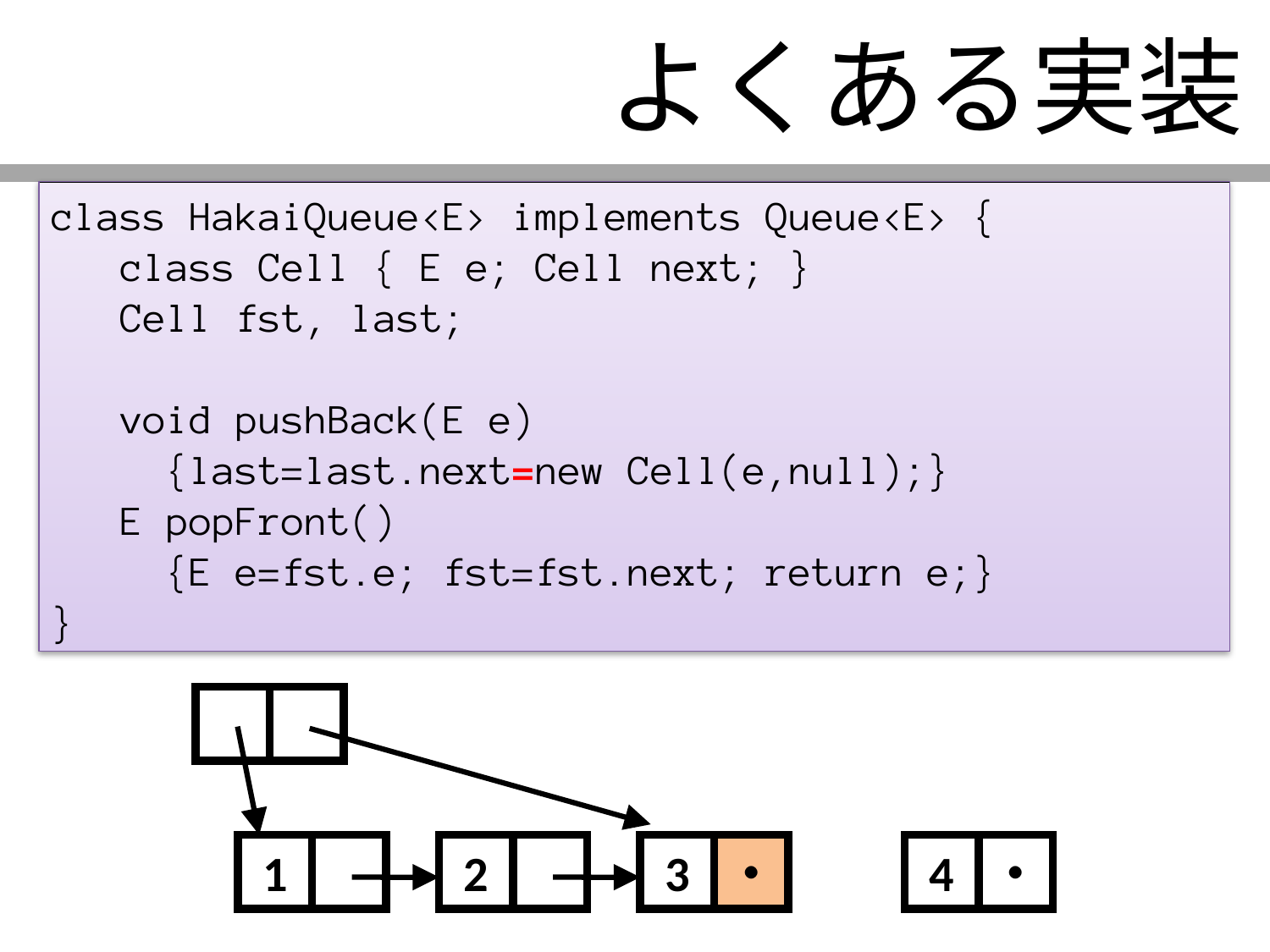

# よくある実装
class HakaiQueue<E> implements Queue<E> {
   class Cell { E e; Cell next; }
   Cell fst, last;

   void pushBack(E e)
     {last=last.next=new Cell(e,null);}
   E popFront()
     {E e=fst.e; fst=fst.next; return e;}
}

1

2

3
・
4
・